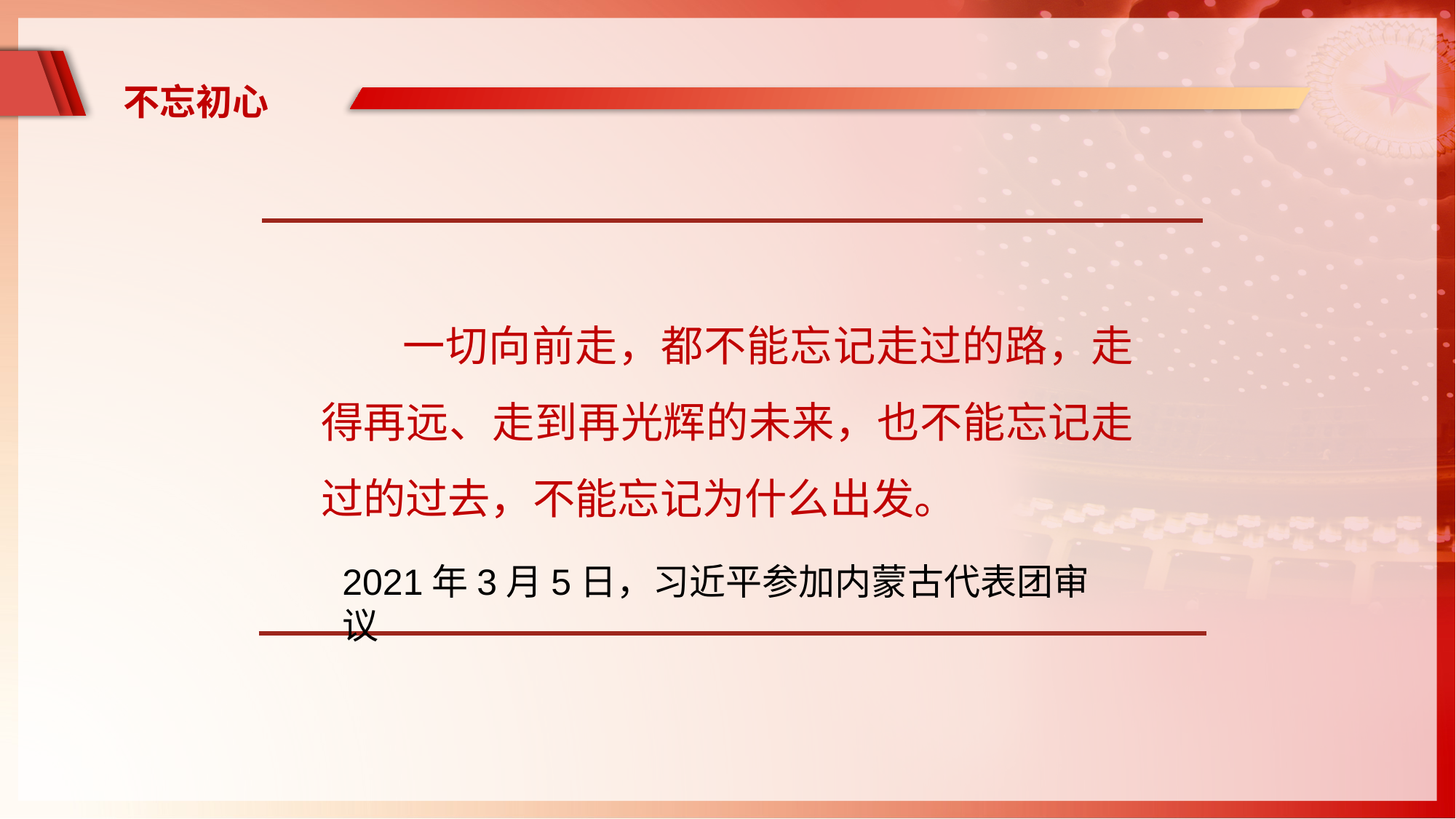

不忘初心

       一切向前走，都不能忘记走过的路，走得再远、走到再光辉的未来，也不能忘记走过的过去，不能忘记为什么出发。
2021年3月5日，习近平参加内蒙古代表团审议